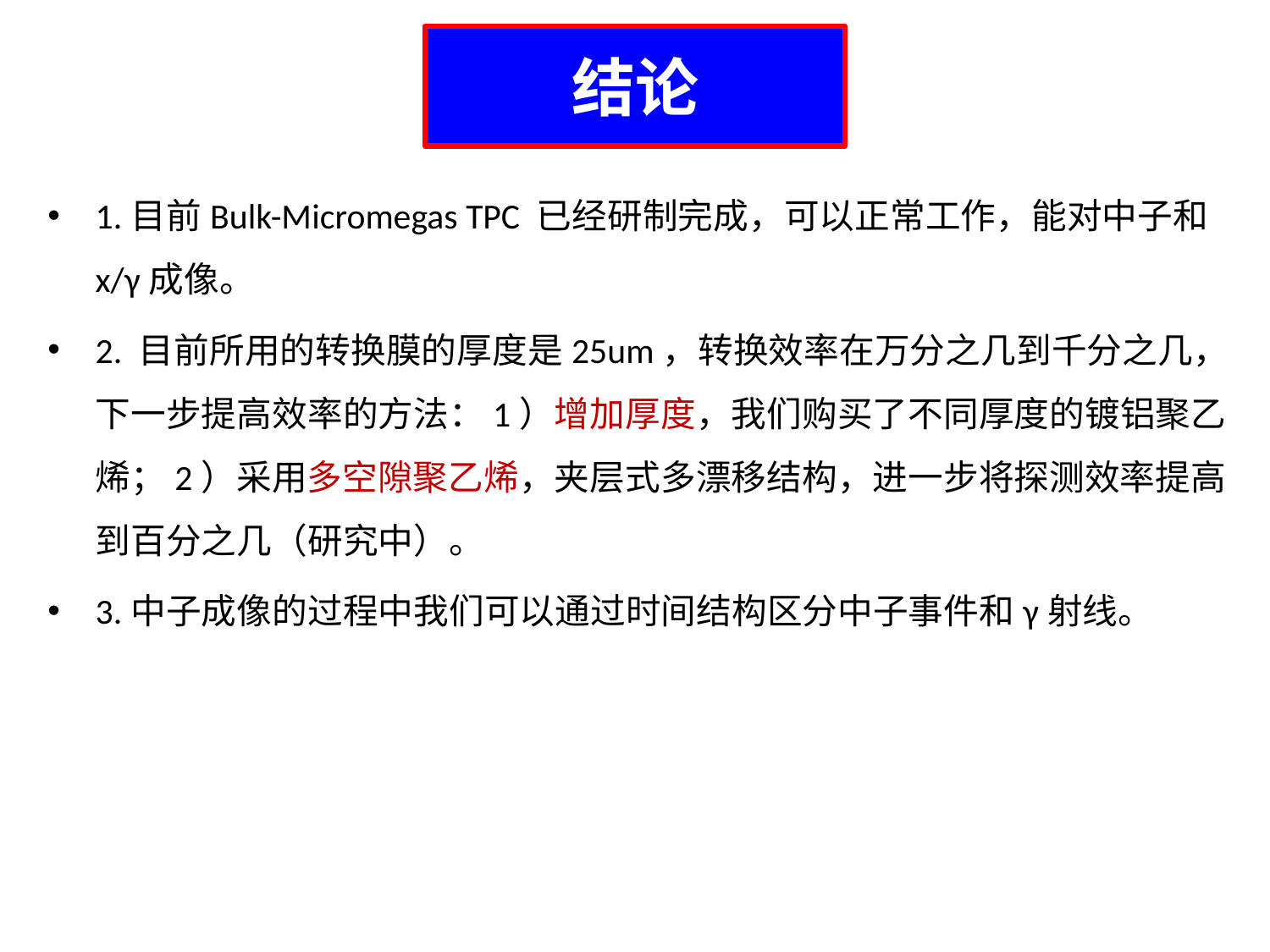

# 结论
1.目前Bulk-Micromegas TPC 已经研制完成，可以正常工作，能对中子和x/γ成像。
2. 目前所用的转换膜的厚度是25um，转换效率在万分之几到千分之几，下一步提高效率的方法：1）增加厚度，我们购买了不同厚度的镀铝聚乙烯；2）采用多空隙聚乙烯，夹层式多漂移结构，进一步将探测效率提高到百分之几（研究中）。
3.中子成像的过程中我们可以通过时间结构区分中子事件和γ射线。